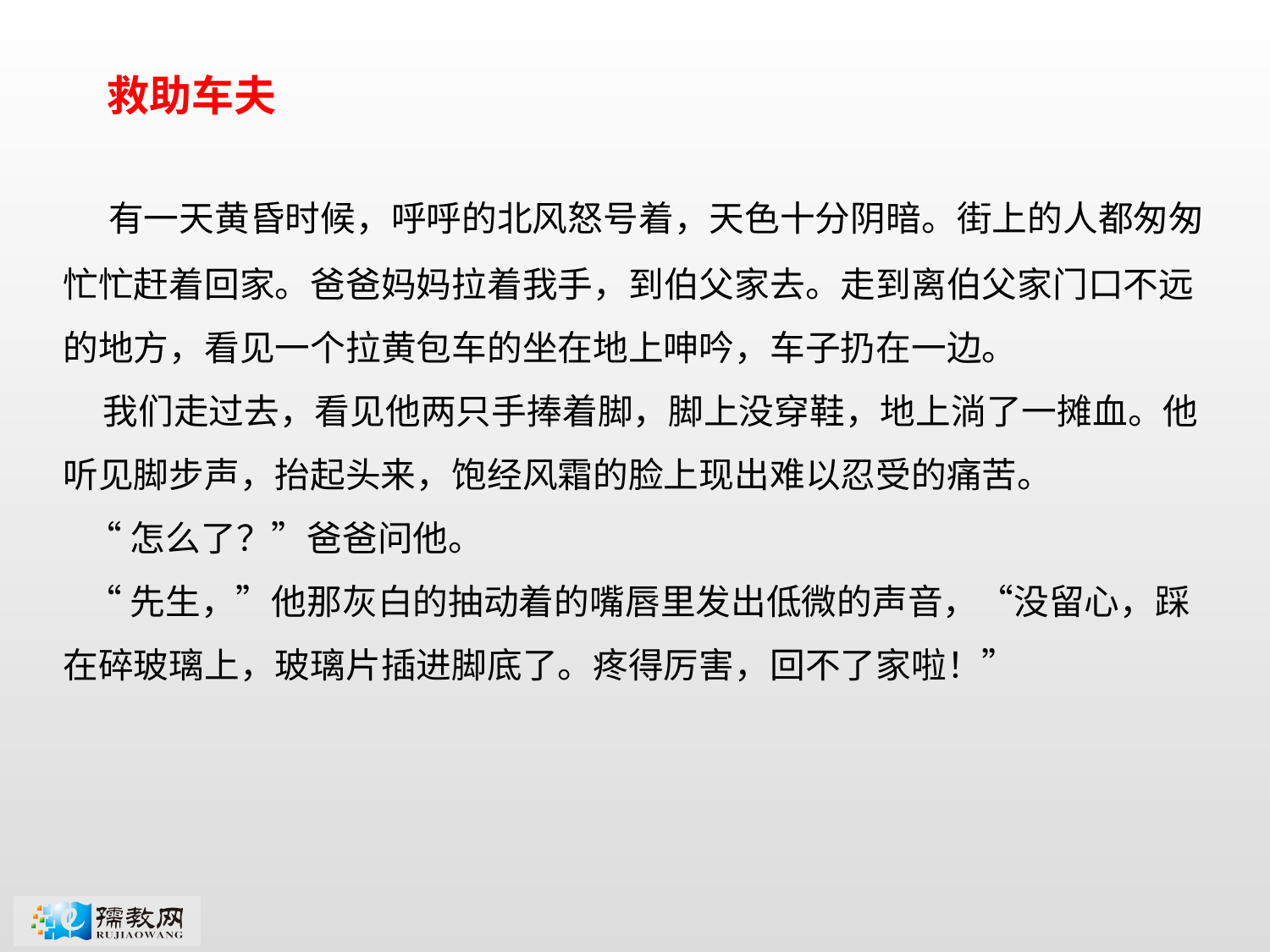

救助车夫
   有一天黄昏时候，呼呼的北风怒号着，天色十分阴暗。街上的人都匆匆忙忙赶着回家。爸爸妈妈拉着我手，到伯父家去。走到离伯父家门口不远的地方，看见一个拉黄包车的坐在地上呻吟，车子扔在一边。
    我们走过去，看见他两只手捧着脚，脚上没穿鞋，地上淌了一摊血。他听见脚步声，抬起头来，饱经风霜的脸上现出难以忍受的痛苦。
   “怎么了？”爸爸问他。
   “先生，”他那灰白的抽动着的嘴唇里发出低微的声音，“没留心，踩在碎玻璃上，玻璃片插进脚底了。疼得厉害，回不了家啦！”